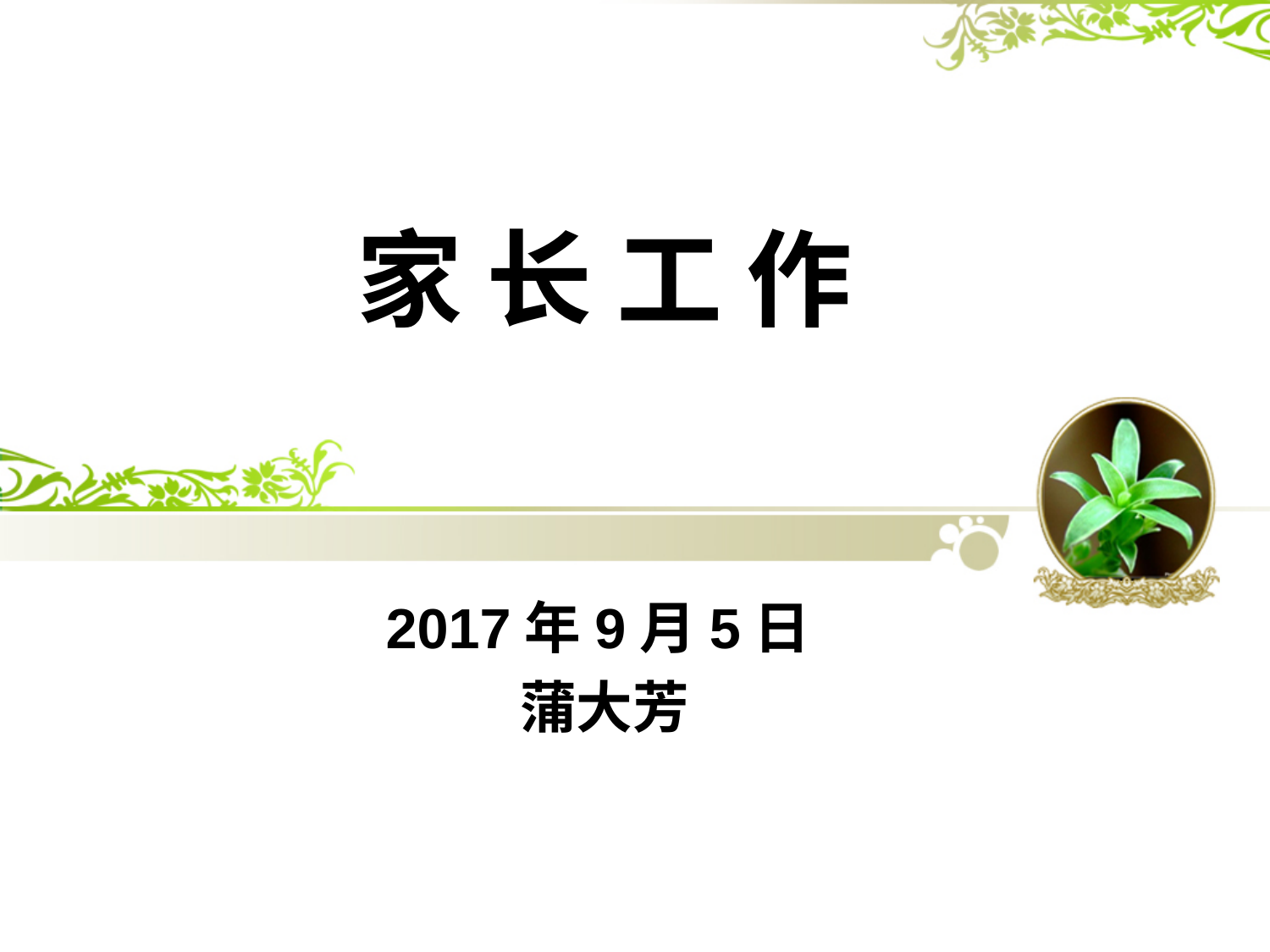

#
家 长 工 作
2017年9月5日
蒲大芳